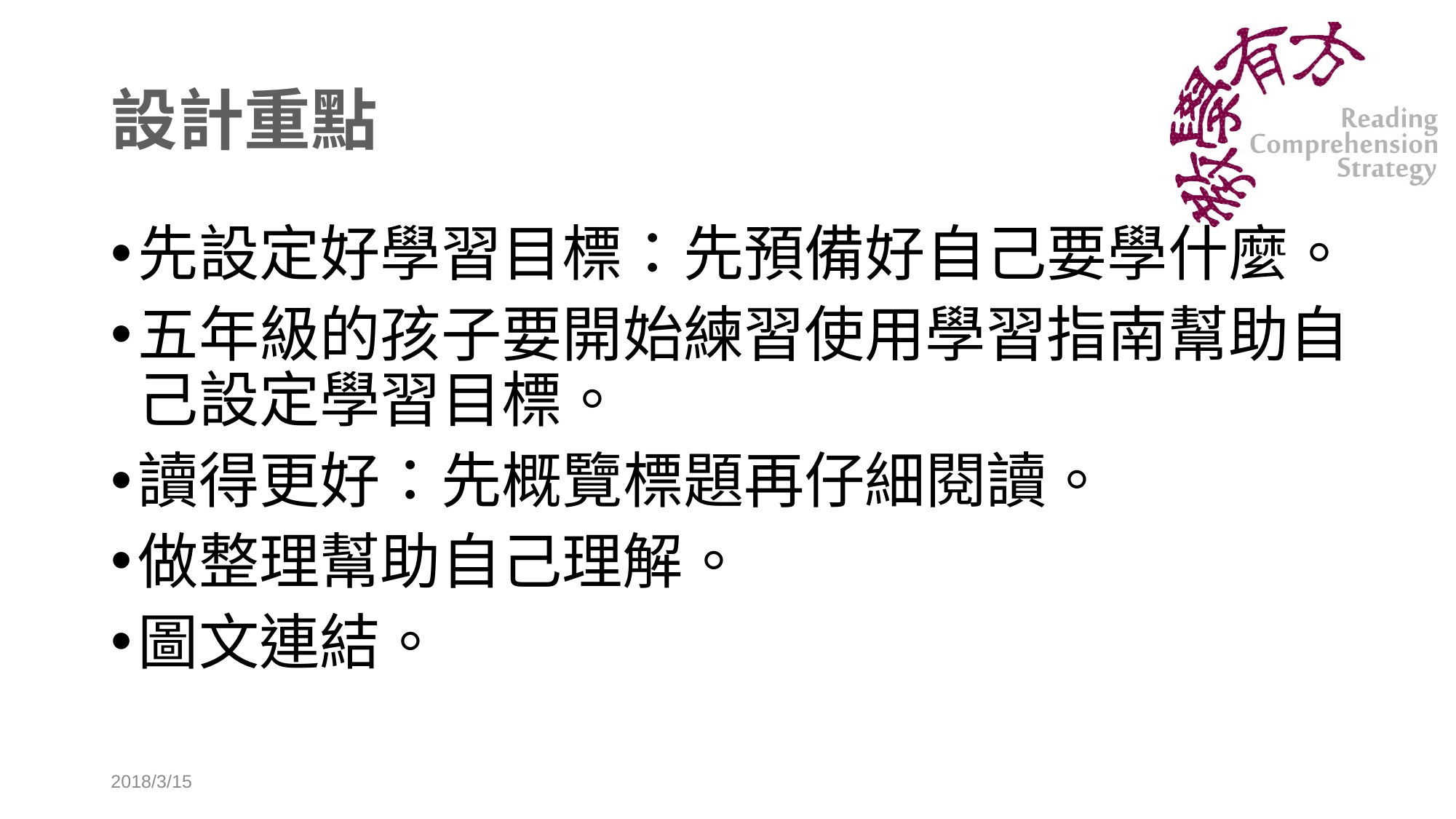

# 設計重點
先設定好學習目標：先預備好自己要學什麼。
五年級的孩子要開始練習使用學習指南幫助自己設定學習目標。
讀得更好：先概覽標題再仔細閱讀。
做整理幫助自己理解。
圖文連結。

2018/3/15